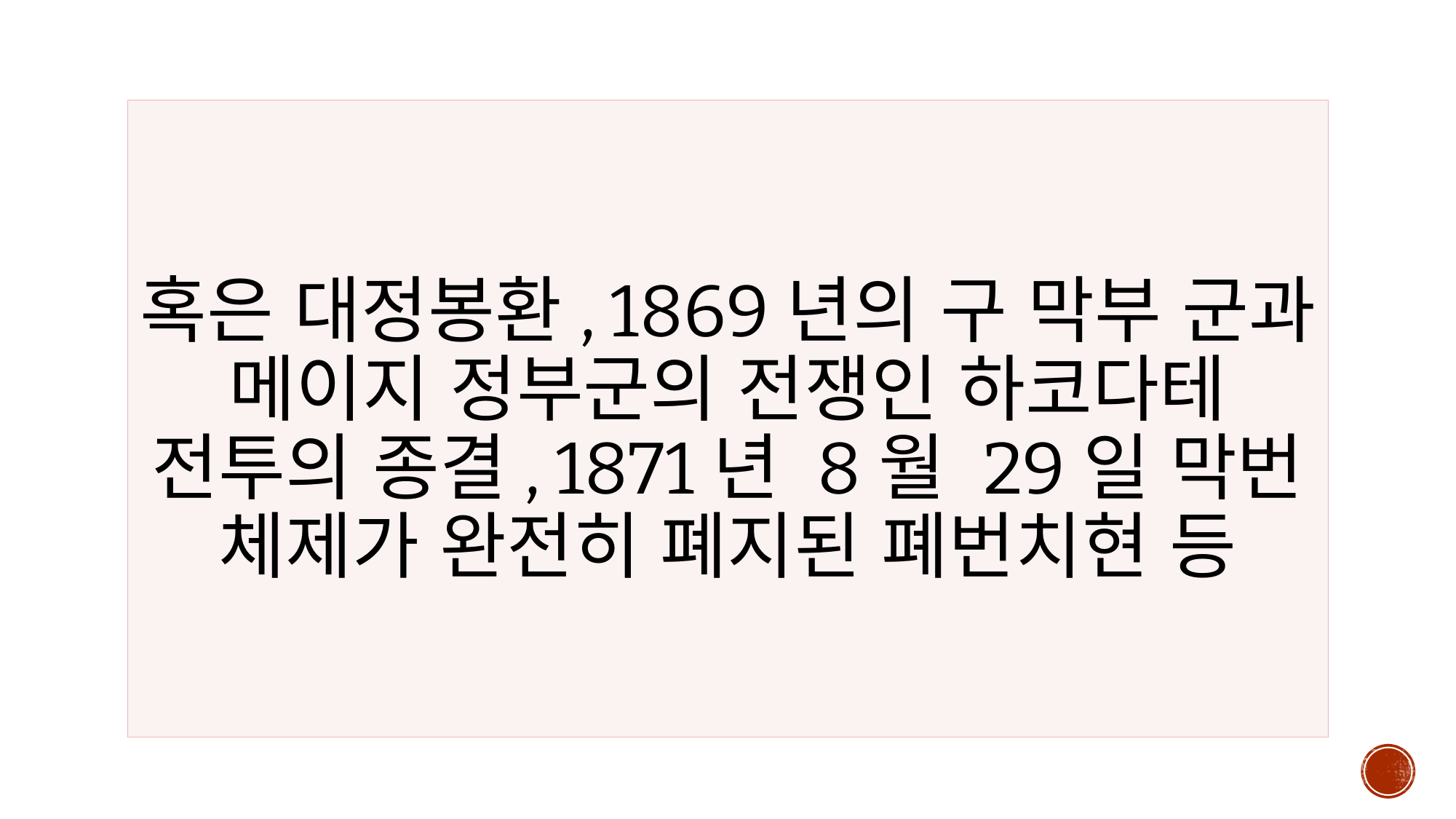

혹은 대정봉환, 1869년의 구 막부 군과 메이지 정부군의 전쟁인 하코다테 전투의 종결, 1871년 8월 29일 막번 체제가 완전히 폐지된 폐번치현 등